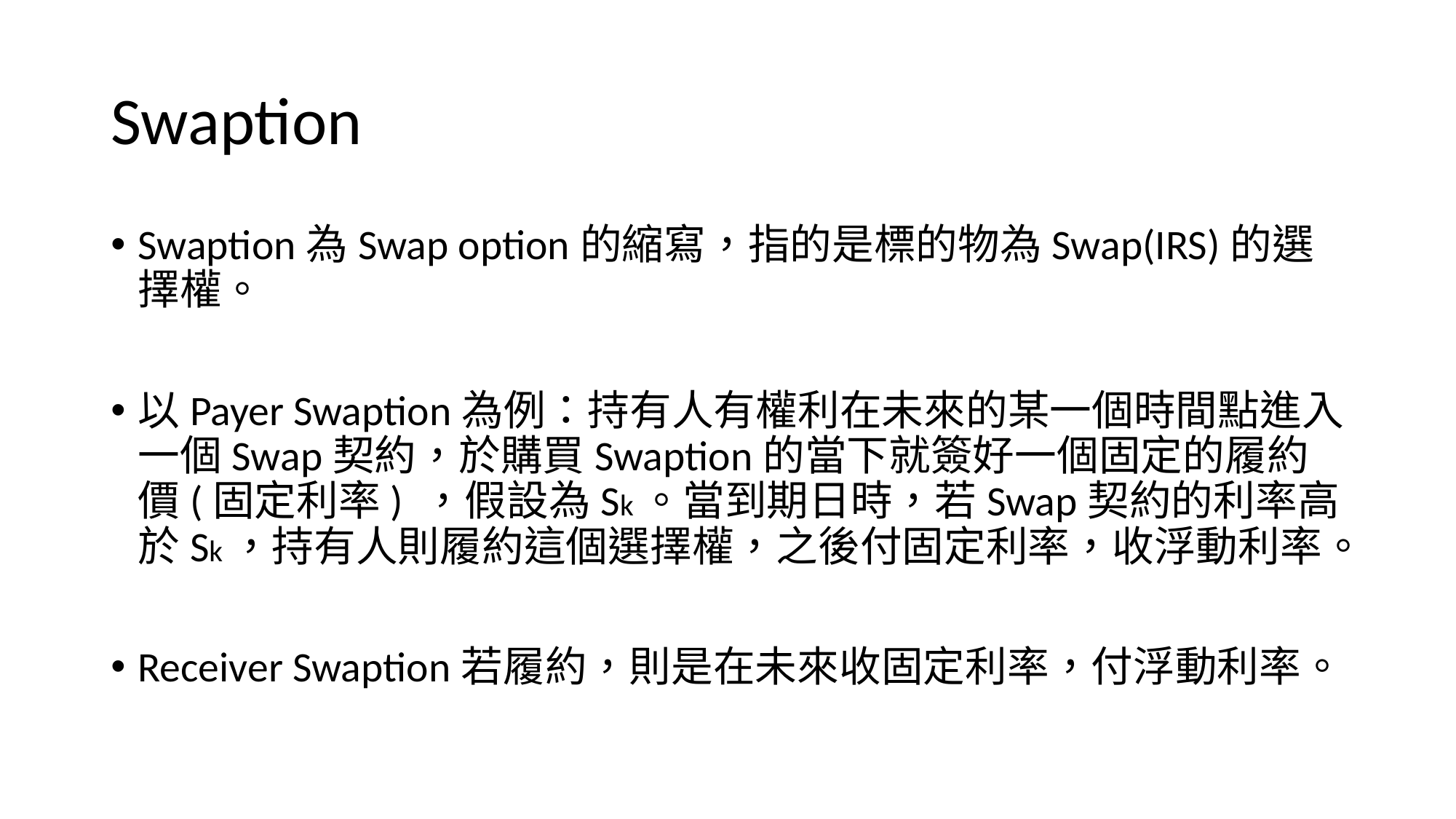

# Swaption
Swaption為Swap option的縮寫，指的是標的物為Swap(IRS)的選擇權。

以Payer Swaption為例：持有人有權利在未來的某一個時間點進入一個Swap契約，於購買Swaption的當下就簽好一個固定的履約價(固定利率) ，假設為Sk。當到期日時，若Swap契約的利率高於Sk，持有人則履約這個選擇權，之後付固定利率，收浮動利率。

Receiver Swaption若履約，則是在未來收固定利率，付浮動利率。